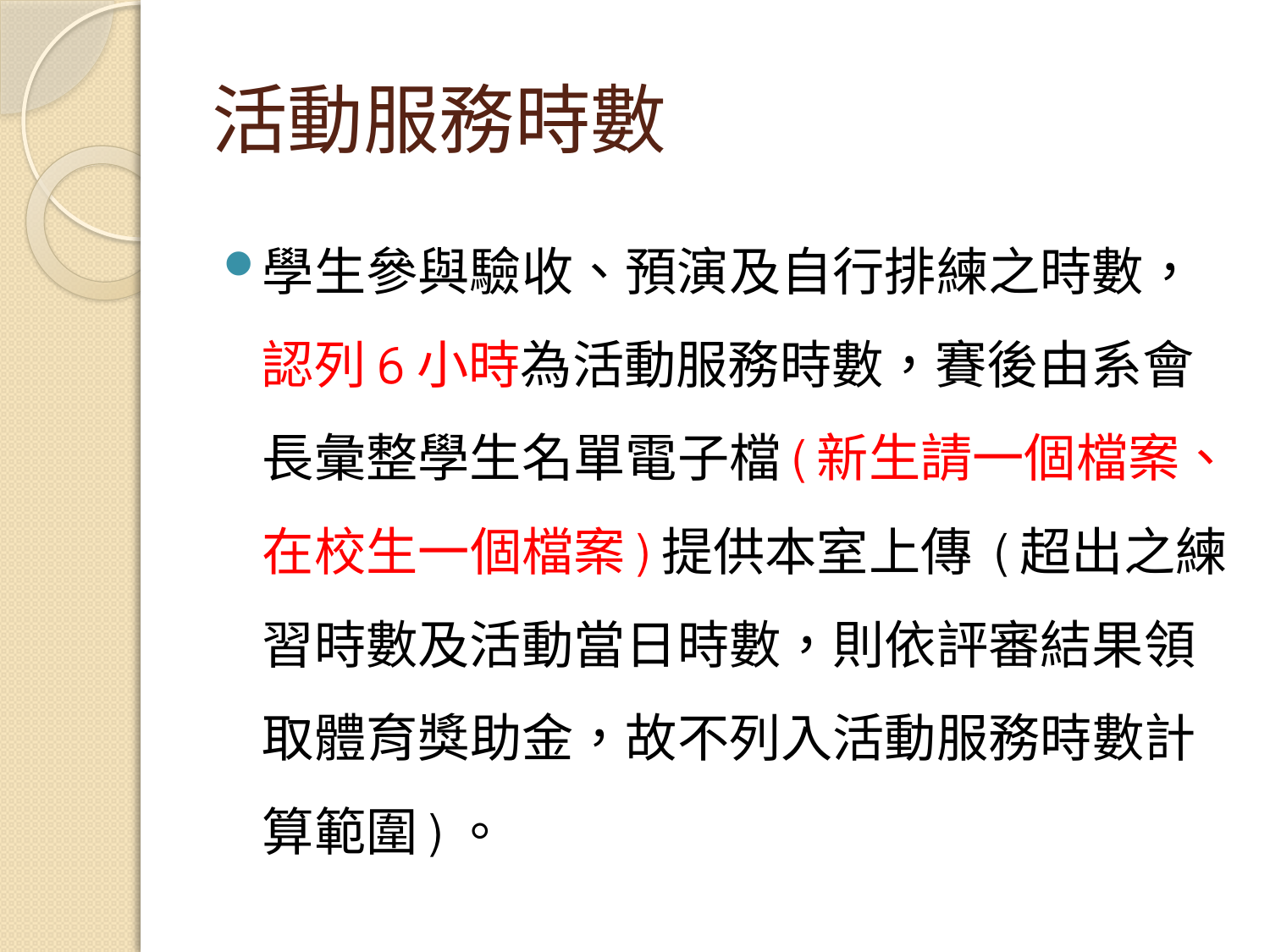

# 活動服務時數
學生參與驗收、預演及自行排練之時數，認列6小時為活動服務時數，賽後由系會長彙整學生名單電子檔(新生請一個檔案、在校生一個檔案)提供本室上傳 (超出之練習時數及活動當日時數，則依評審結果領取體育獎助金，故不列入活動服務時數計算範圍)。